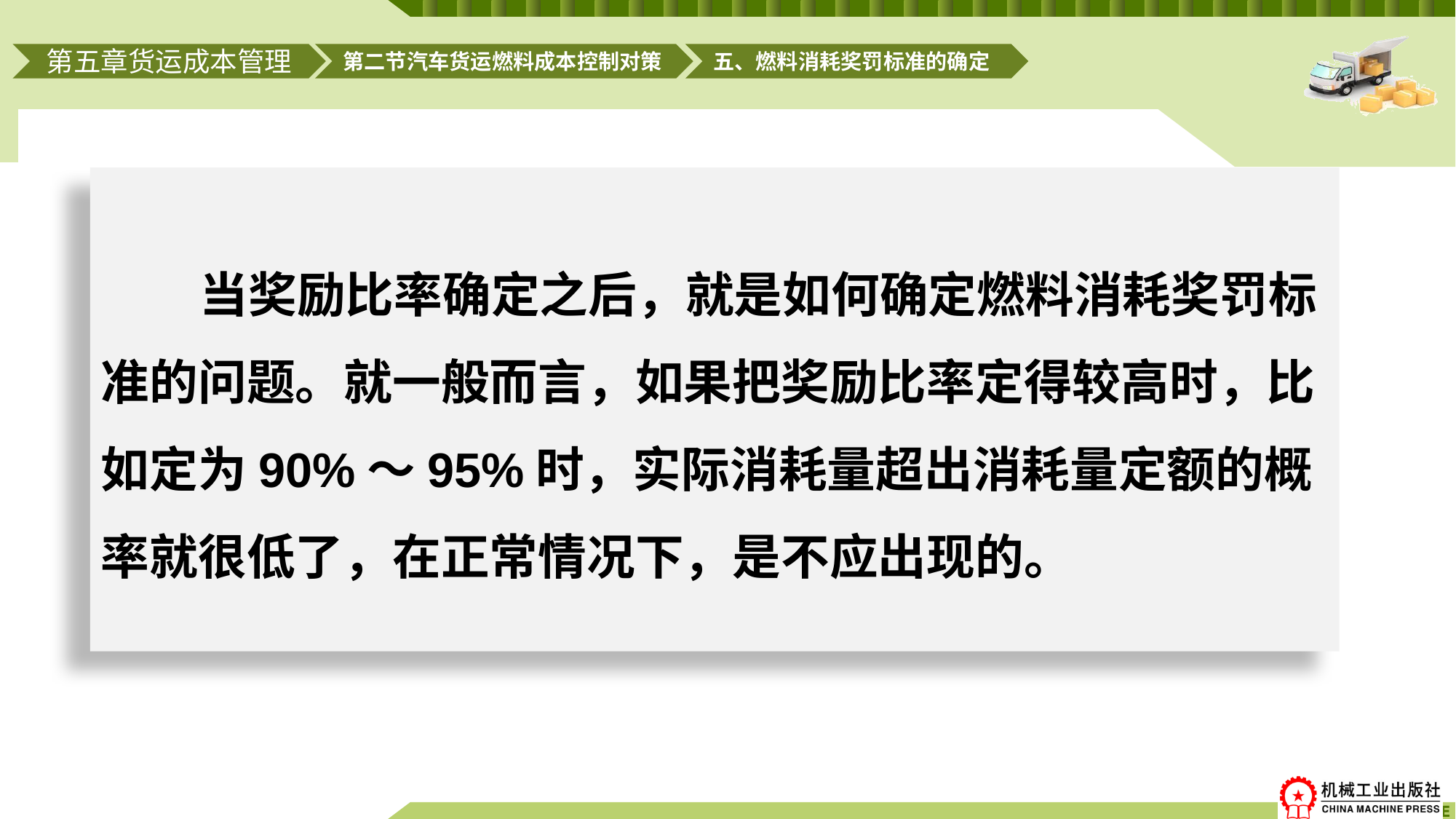

第二节汽车货运燃料成本控制对策
五、燃料消耗奖罚标准的确定
第五章货运成本管理
# 当奖励比率确定之后，就是如何确定燃料消耗奖罚标准的问题。就一般而言，如果把奖励比率定得较高时，比如定为90%～95%时，实际消耗量超出消耗量定额的概率就很低了，在正常情况下，是不应出现的。